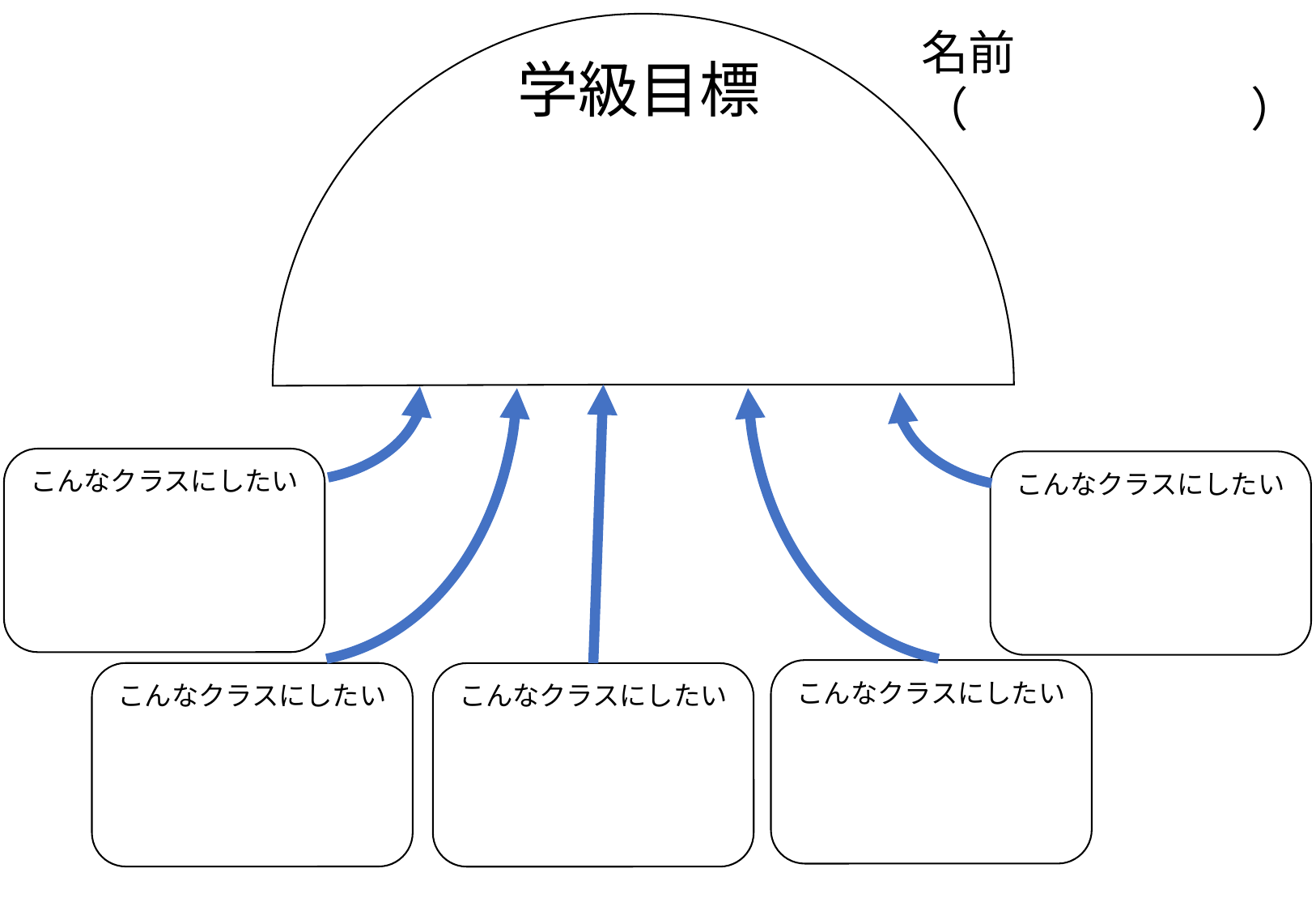

名前
（　　　　　　）
学級目標

#

こんなクラスにしたい
こんなクラスにしたい

こんなクラスにしたい
こんなクラスにしたい
こんなクラスにしたい